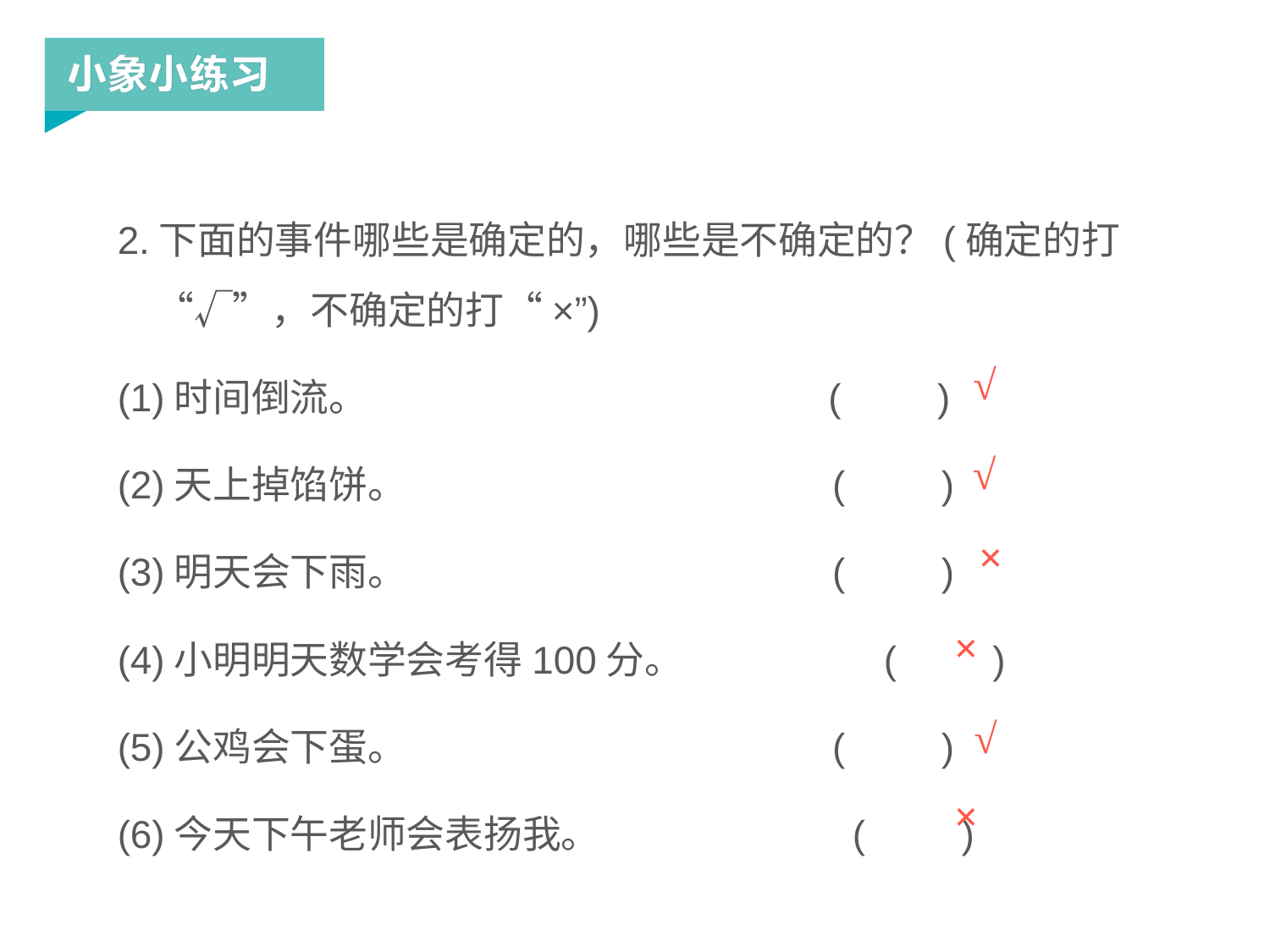

2.下面的事件哪些是确定的，哪些是不确定的？(确定的打“√”，不确定的打“×”)
(1)时间倒流。                                                    (　　)
(2)天上掉馅饼。                                                (　　)
(3)明天会下雨。                                                (　　)
(4)小明明天数学会考得100分。                      (　　)
(5)公鸡会下蛋。                                                (　　)
(6)今天下午老师会表扬我。                            (　　)
√
√
×
×
√
×